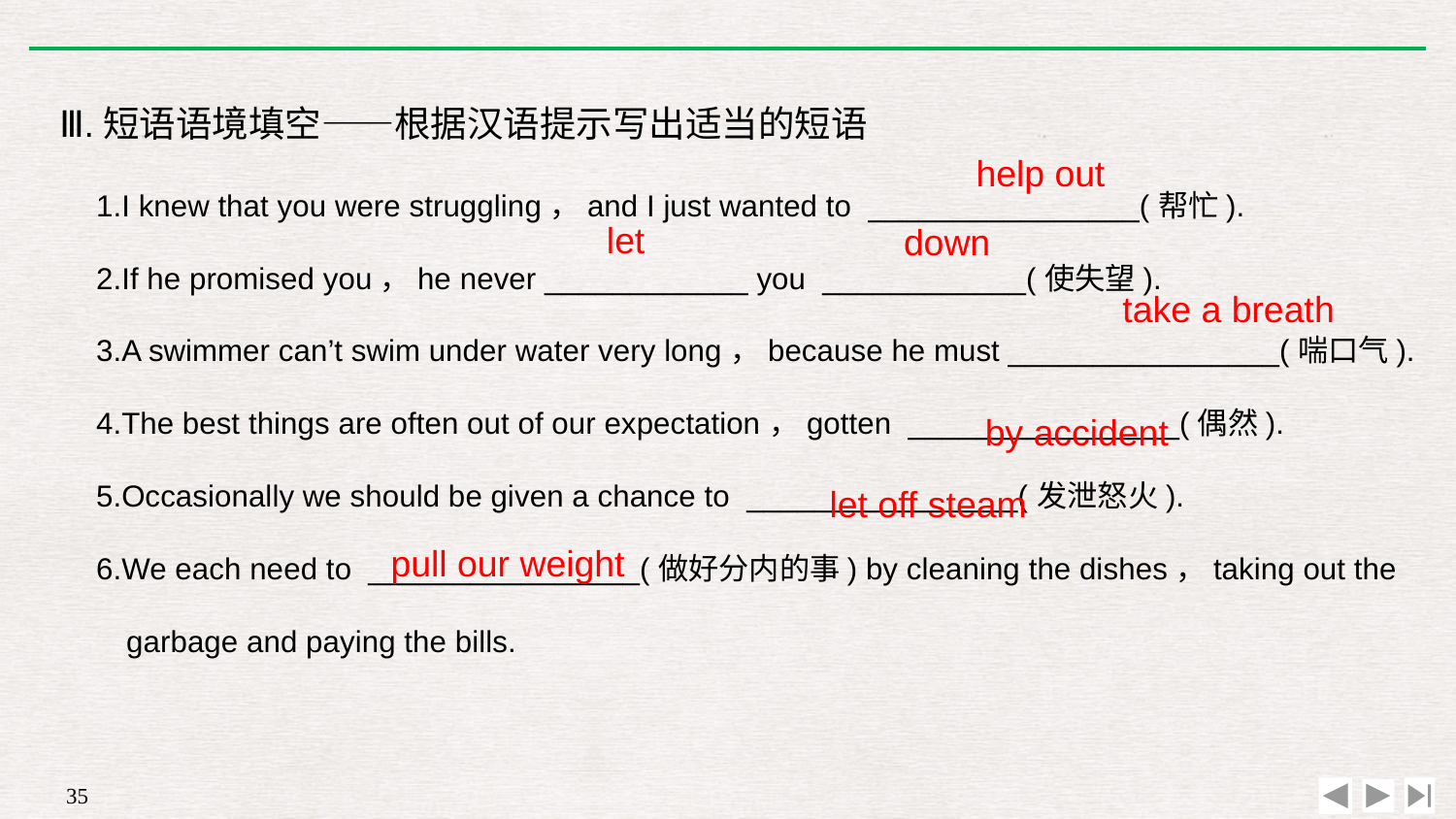

Ⅲ.短语语境填空——根据汉语提示写出适当的短语
1.I knew that you were struggling，and I just wanted to  ________________(帮忙).
2.If he promised you，he never ____________ you  ____________(使失望).
3.A swimmer can’t swim under water very long，because he must ________________(喘口气).
4.The best things are often out of our expectation，gotten  ________________(偶然).
5.Occasionally we should be given a chance to  ________________(发泄怒火).
6.We each need to  ________________(做好分内的事) by cleaning the dishes，taking out the garbage and paying the bills.
help out
let
down
take a breath
by accident
let off steam
pull our weight